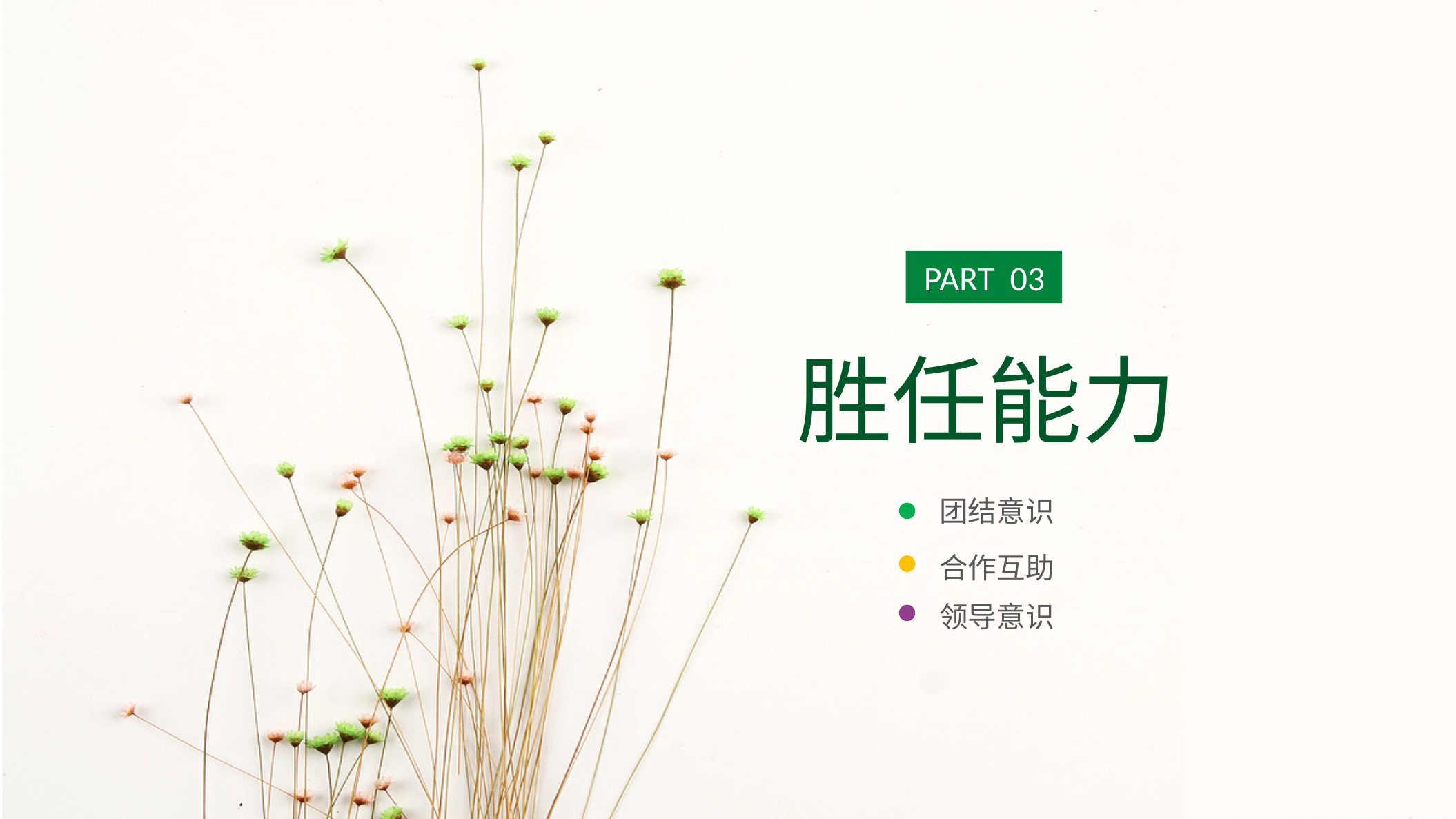

01

 PART  03
胜任能力
团结意识

合作互助

领导意识